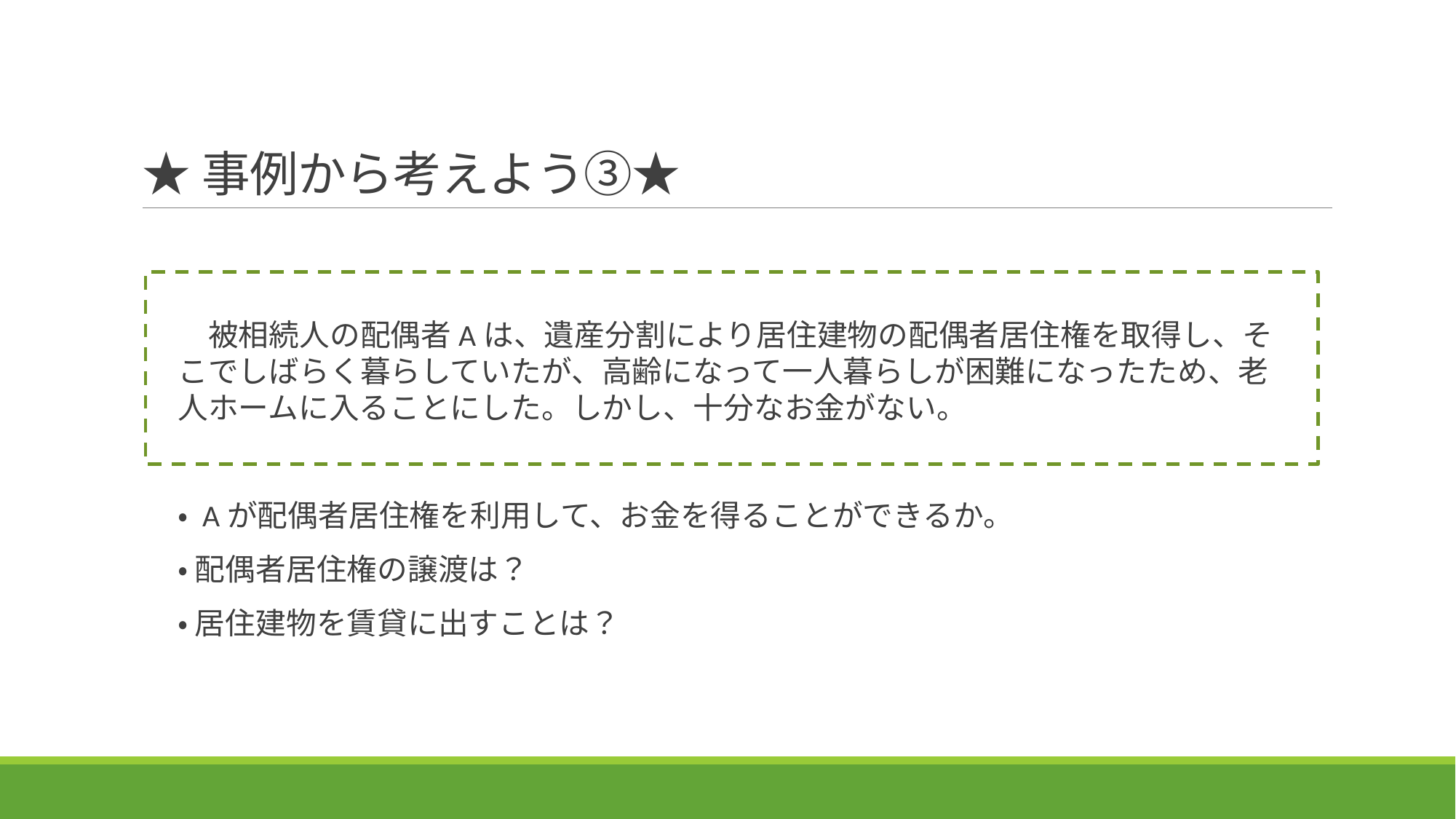

# ★事例から考えよう③★

　被相続人の配偶者Aは、遺産分割により居住建物の配偶者居住権を取得し、そこでしばらく暮らしていたが、高齢になって一人暮らしが困難になったため、老人ホームに入ることにした。しかし、十分なお金がない。

・ Aが配偶者居住権を利用して、お金を得ることができるか。
・ 配偶者居住権の譲渡は？
・ 居住建物を賃貸に出すことは？